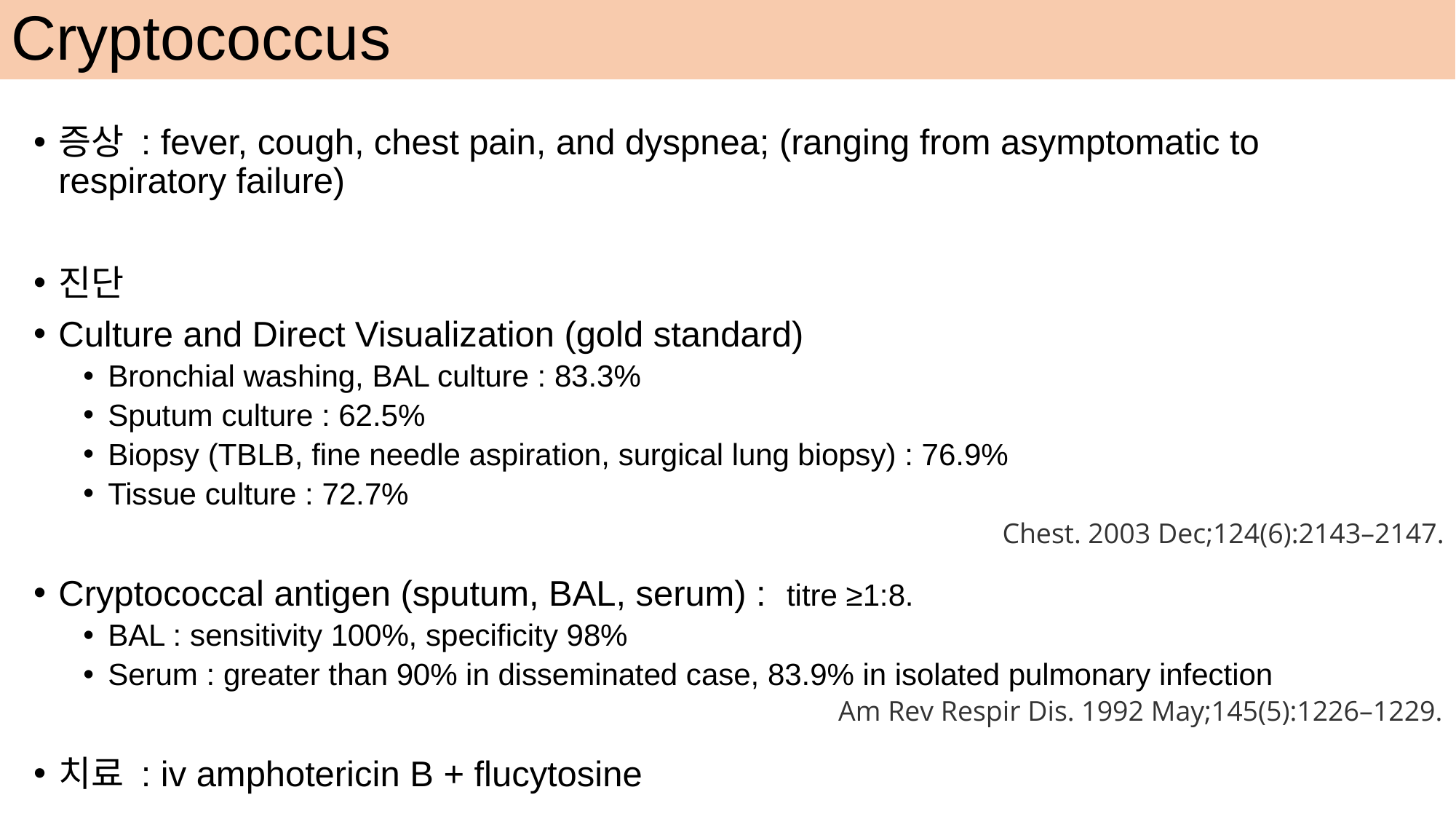

# Cryptococcus
증상 : fever, cough, chest pain, and dyspnea; (ranging from asymptomatic to respiratory failure)

진단
Culture and Direct Visualization (gold standard)
Bronchial washing, BAL culture : 83.3%
Sputum culture : 62.5%
Biopsy (TBLB, fine needle aspiration, surgical lung biopsy) : 76.9%
Tissue culture : 72.7%

Cryptococcal antigen (sputum, BAL, serum) :  titre ≥1:8.
BAL : sensitivity 100%, specificity 98%
Serum : greater than 90% in disseminated case, 83.9% in isolated pulmonary infection

치료 : iv amphotericin B + flucytosine

Chest. 2003 Dec;124(6):2143–2147.
Am Rev Respir Dis. 1992 May;145(5):1226–1229.